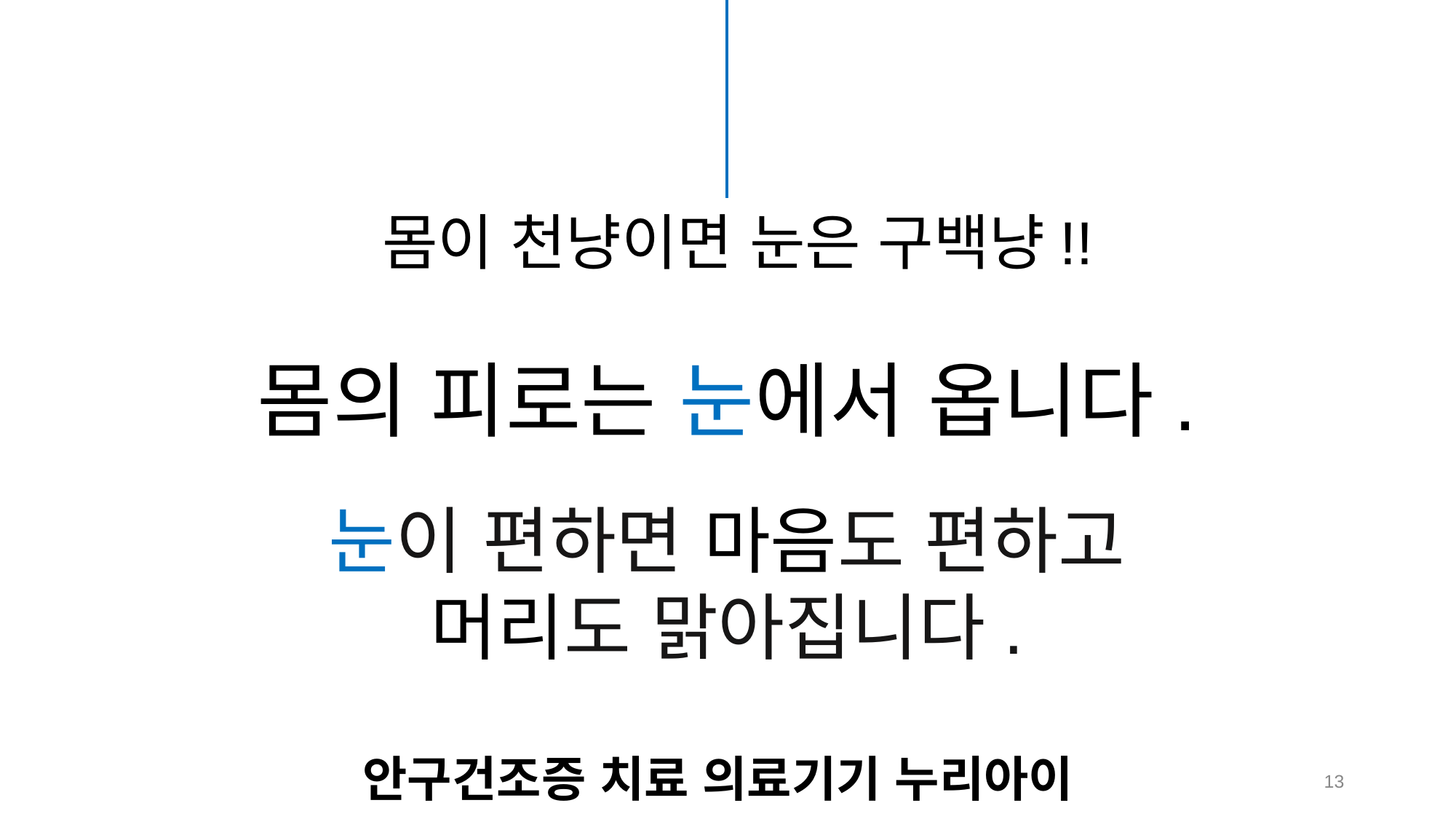

몸이 천냥이면 눈은 구백냥!!
몸의 피로는 눈에서 옵니다.

눈이 편하면 마음도 편하고
머리도 맑아집니다.

안구건조증 치료 의료기기 누리아이
13